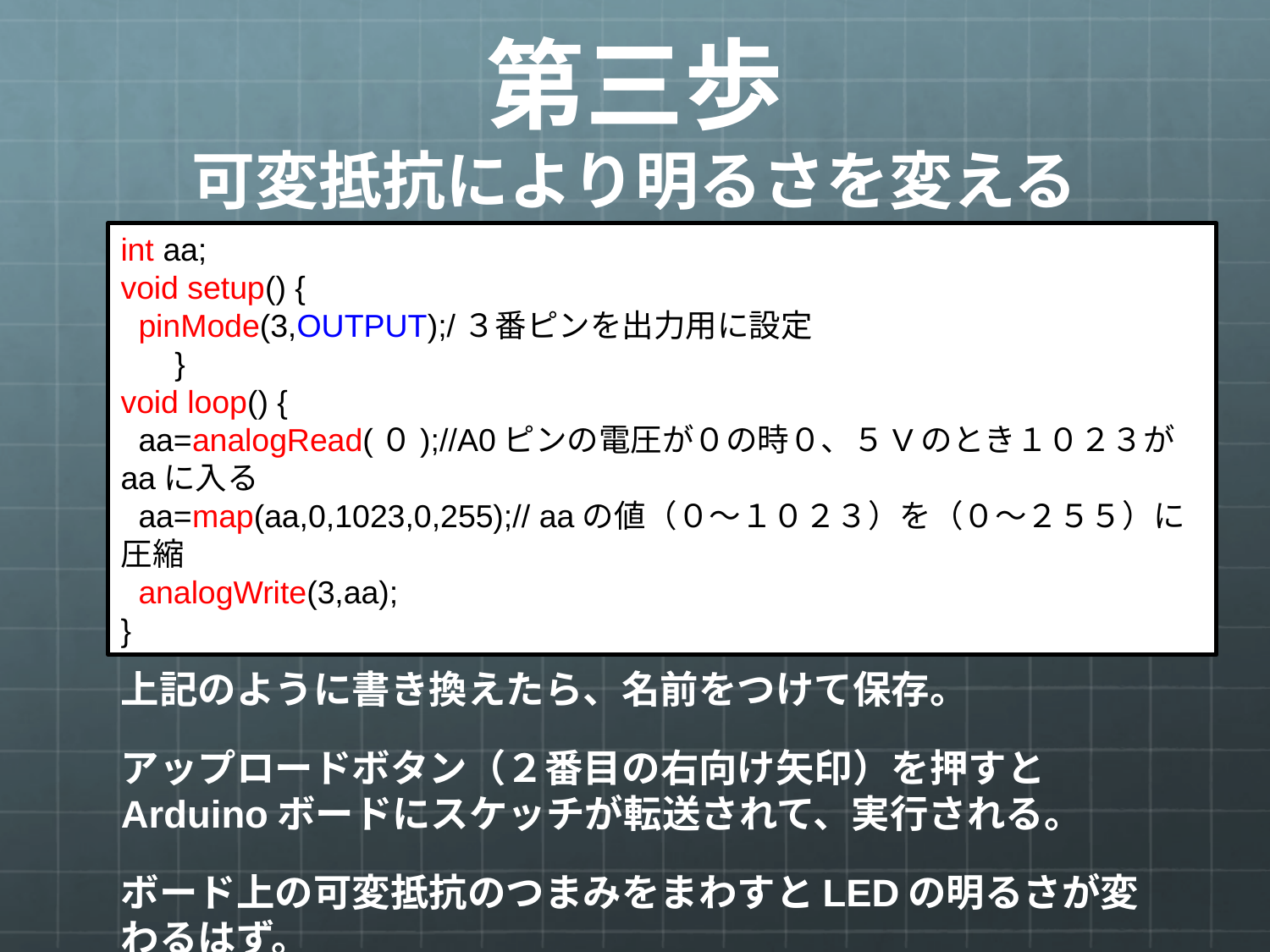

# 第三歩 可変抵抗により明るさを変える
int aa;
void setup() {
  pinMode(3,OUTPUT);/３番ピンを出力用に設定
 　}
void loop() {
  aa=analogRead(０);//A0ピンの電圧が０の時０、５Vのとき１０２３がaaに入る
  aa=map(aa,0,1023,0,255);// aaの値（０〜１０２３）を（０〜２５５）に圧縮
  analogWrite(3,aa);
}
上記のように書き換えたら、名前をつけて保存。
アップロードボタン（２番目の右向け矢印）を押すとArduinoボードにスケッチが転送されて、実行される。
ボード上の可変抵抗のつまみをまわすとLEDの明るさが変わるはず。